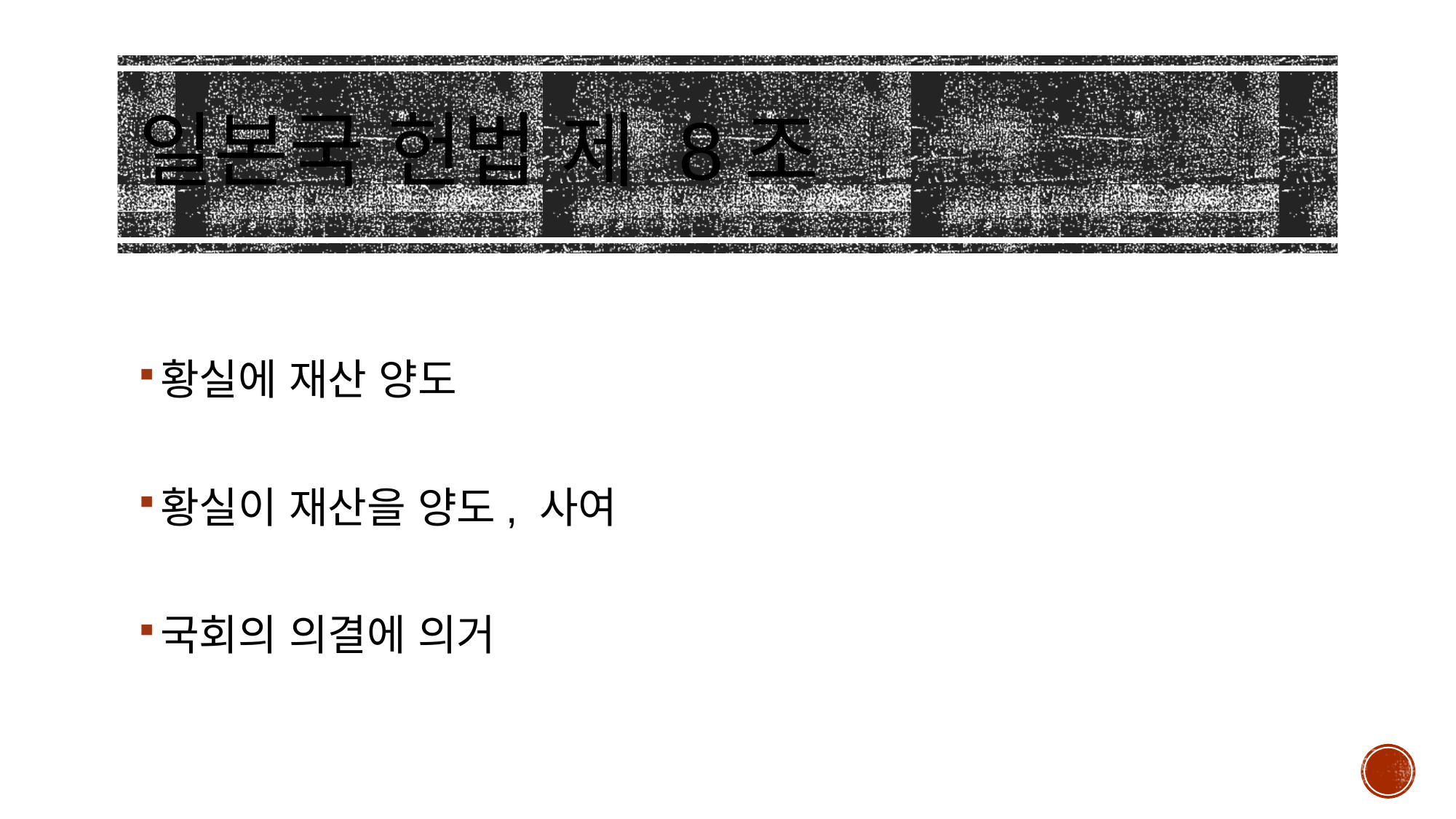

# 일본국 헌법 제 8조

황실에 재산 양도

황실이 재산을 양도, 사여

국회의 의결에 의거